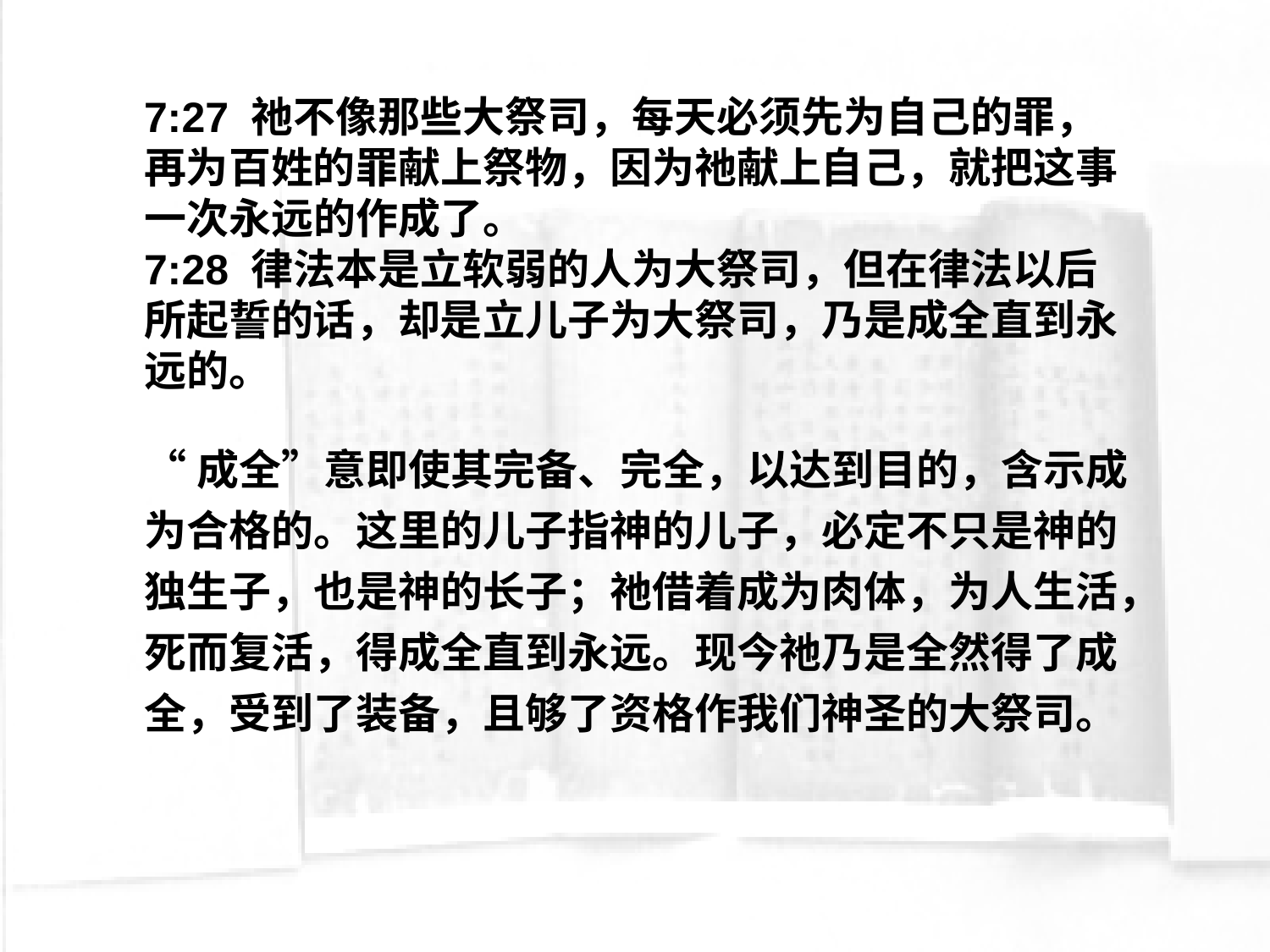

7:27 祂不像那些大祭司，每天必须先为自己的罪，再为百姓的罪献上祭物，因为祂献上自己，就把这事一次永远的作成了。
7:28 律法本是立软弱的人为大祭司，但在律法以后所起誓的话，却是立儿子为大祭司，乃是成全直到永远的。
“成全”意即使其完备、完全，以达到目的，含示成为合格的。这里的儿子指神的儿子，必定不只是神的独生子，也是神的长子；祂借着成为肉体，为人生活，死而复活，得成全直到永远。现今祂乃是全然得了成全，受到了装备，且够了资格作我们神圣的大祭司。